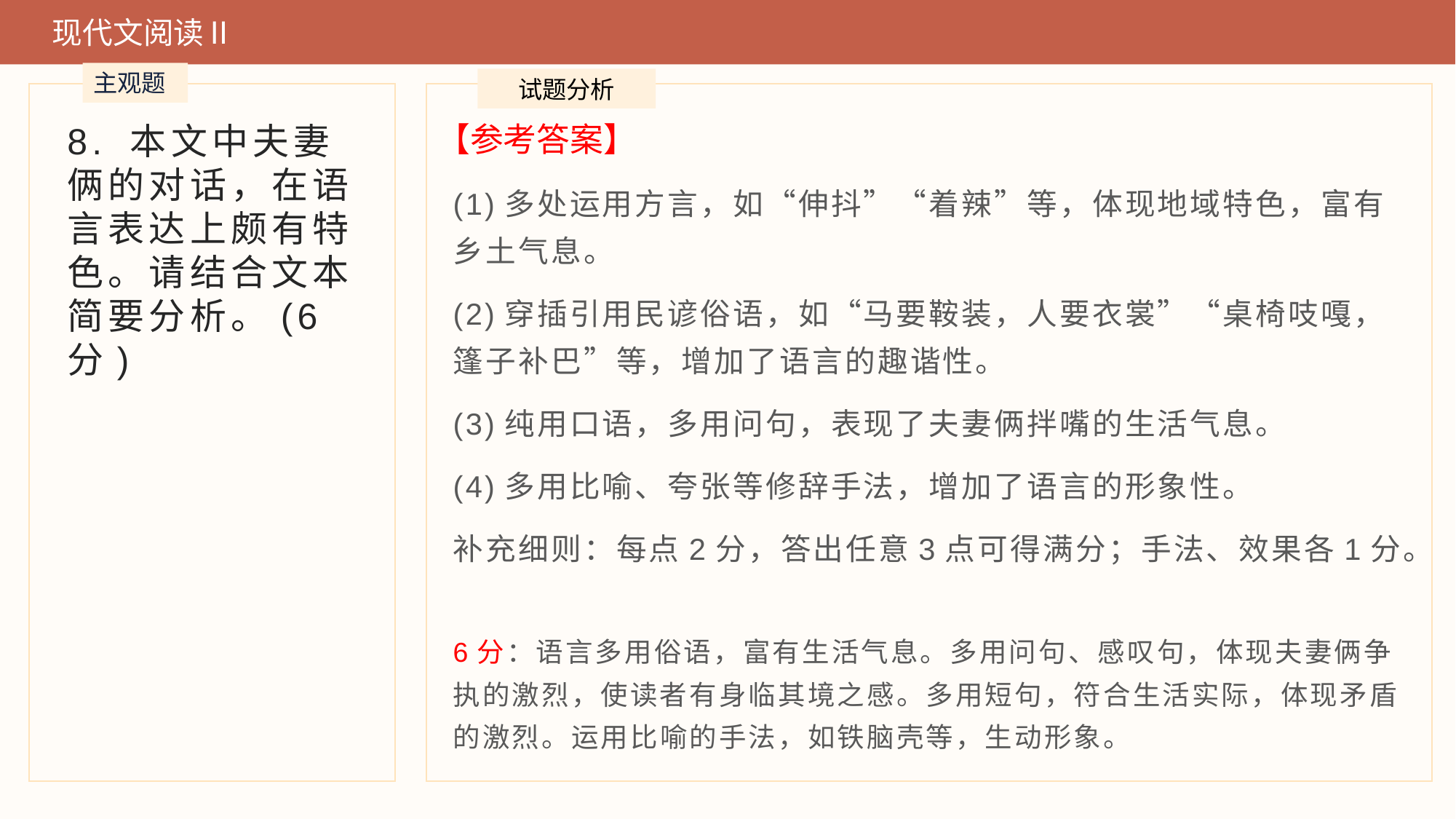

现代文阅读Ⅱ
主观题
试题分析

8. 本文中夫妻俩的对话，在语言表达上颇有特色。请结合文本简要分析。(6分)
【参考答案】
(1)多处运用方言，如“伸抖”“着辣”等，体现地域特色，富有乡土气息。
(2)穿插引用民谚俗语，如“马要鞍装，人要衣裳”“桌椅吱嘎，篷子补巴”等，增加了语言的趣谐性。
(3)纯用口语，多用问句，表现了夫妻俩拌嘴的生活气息。
(4)多用比喻、夸张等修辞手法，增加了语言的形象性。
补充细则：每点2分，答出任意3点可得满分；手法、效果各1分。
6分：语言多用俗语，富有生活气息。多用问句、感叹句，体现夫妻俩争执的激烈，使读者有身临其境之感。多用短句，符合生活实际，体现矛盾的激烈。运用比喻的手法，如铁脑壳等，生动形象。